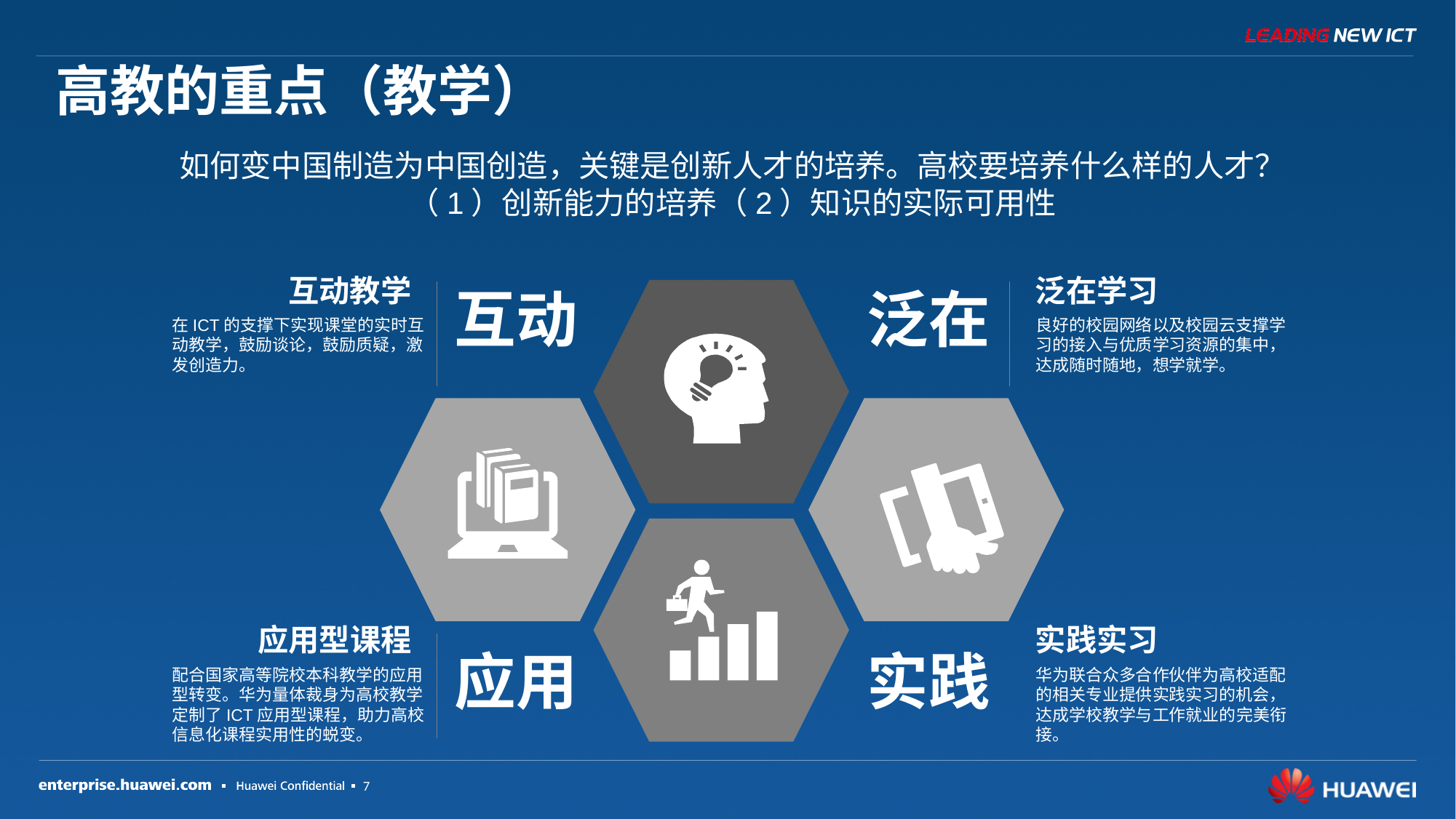

高教的重点（教学）
如何变中国制造为中国创造，关键是创新人才的培养。高校要培养什么样的人才？
（1）创新能力的培养（2）知识的实际可用性
互动
泛在
互动教学
泛在学习

在ICT的支撑下实现课堂的实时互动教学，鼓励谈论，鼓励质疑，激发创造力。
良好的校园网络以及校园云支撑学习的接入与优质学习资源的集中，达成随时随地，想学就学。

实践
应用
应用型课程
实践实习
配合国家高等院校本科教学的应用型转变。华为量体裁身为高校教学定制了ICT应用型课程，助力高校信息化课程实用性的蜕变。
华为联合众多合作伙伴为高校适配的相关专业提供实践实习的机会，达成学校教学与工作就业的完美衔接。